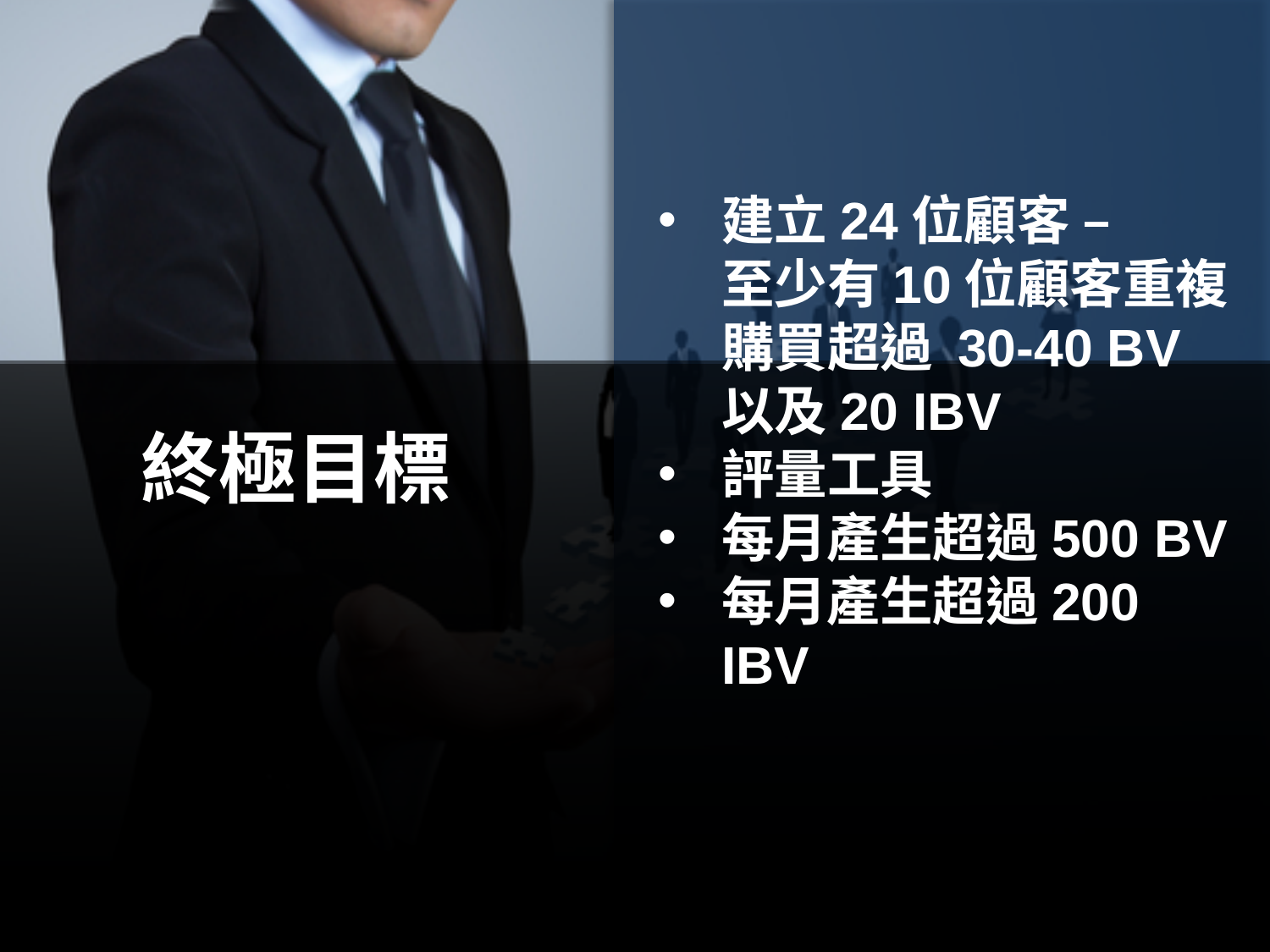

建立24位顧客 –
至少有10位顧客重複購買超過 30-40 BV以及20 IBV
評量工具
每月產生超過500 BV
每月產生超過200 IBV

# 終極目標